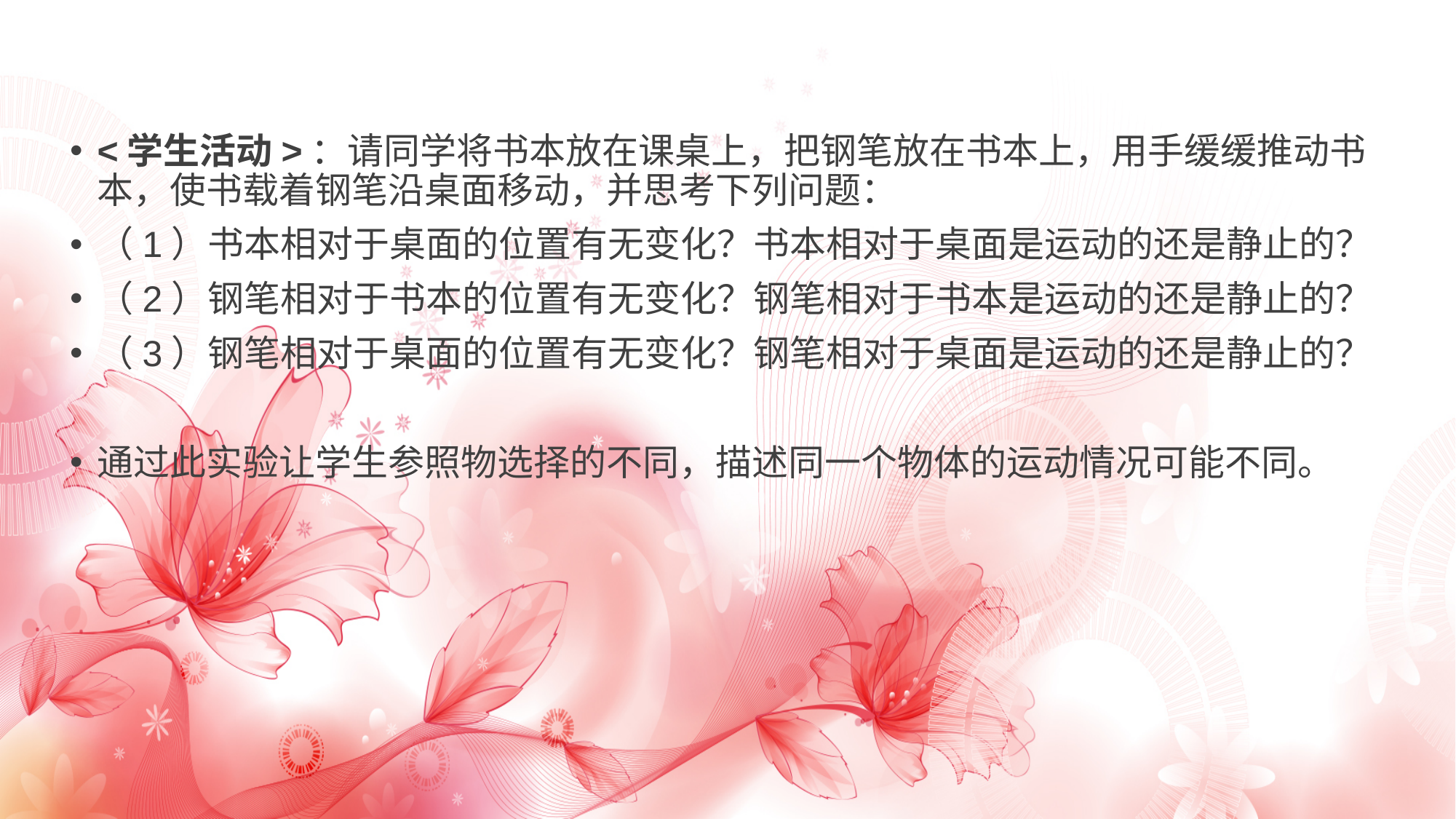

<学生活动>：请同学将书本放在课桌上，把钢笔放在书本上，用手缓缓推动书本，使书载着钢笔沿桌面移动，并思考下列问题：
（1）书本相对于桌面的位置有无变化？书本相对于桌面是运动的还是静止的？
（2）钢笔相对于书本的位置有无变化？钢笔相对于书本是运动的还是静止的？
（3）钢笔相对于桌面的位置有无变化？钢笔相对于桌面是运动的还是静止的？

通过此实验让学生参照物选择的不同，描述同一个物体的运动情况可能不同。